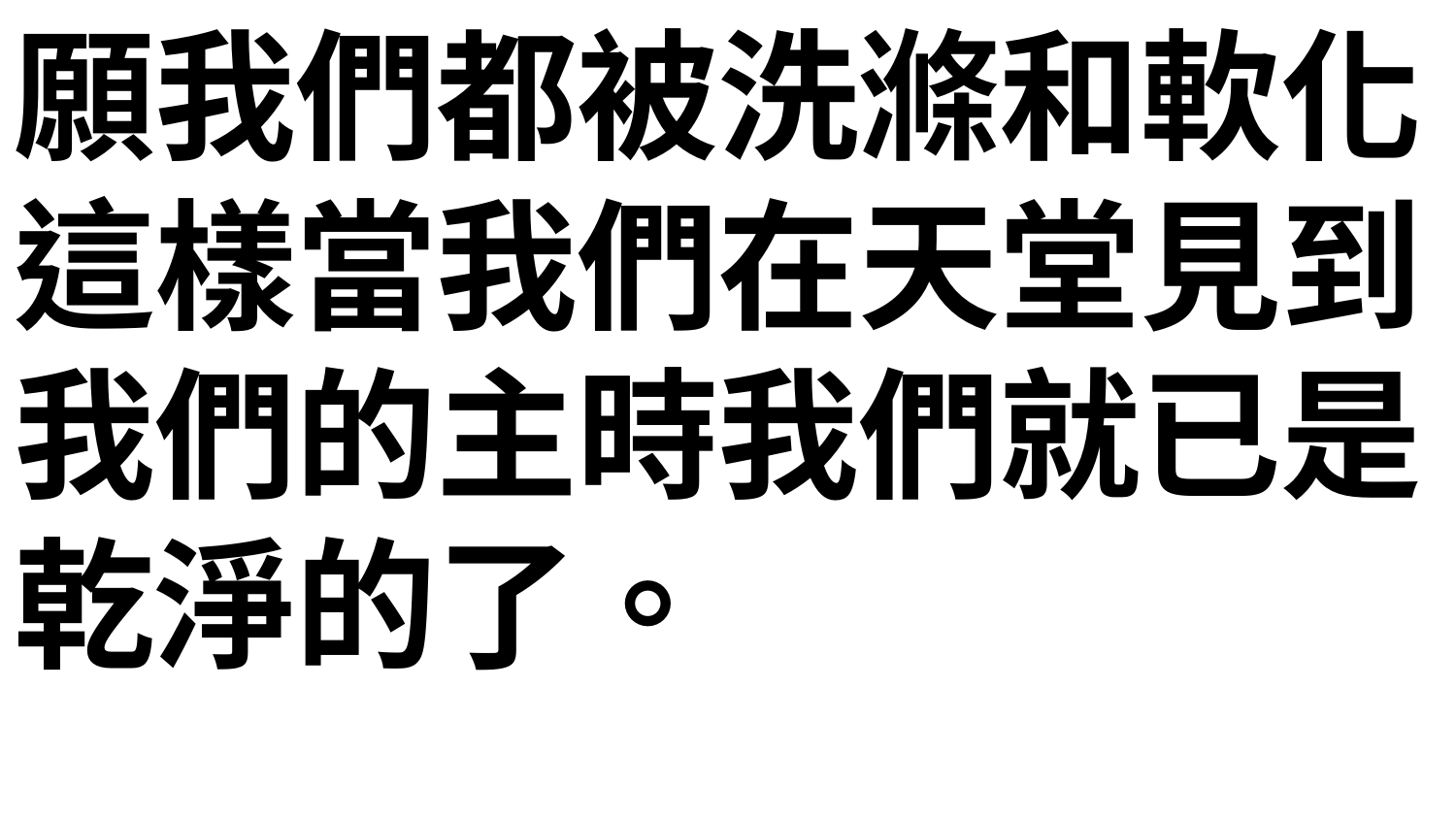

願我們都被洗滌和軟化,這樣當我們在天堂見到我們的主時我們就已是乾淨的了。